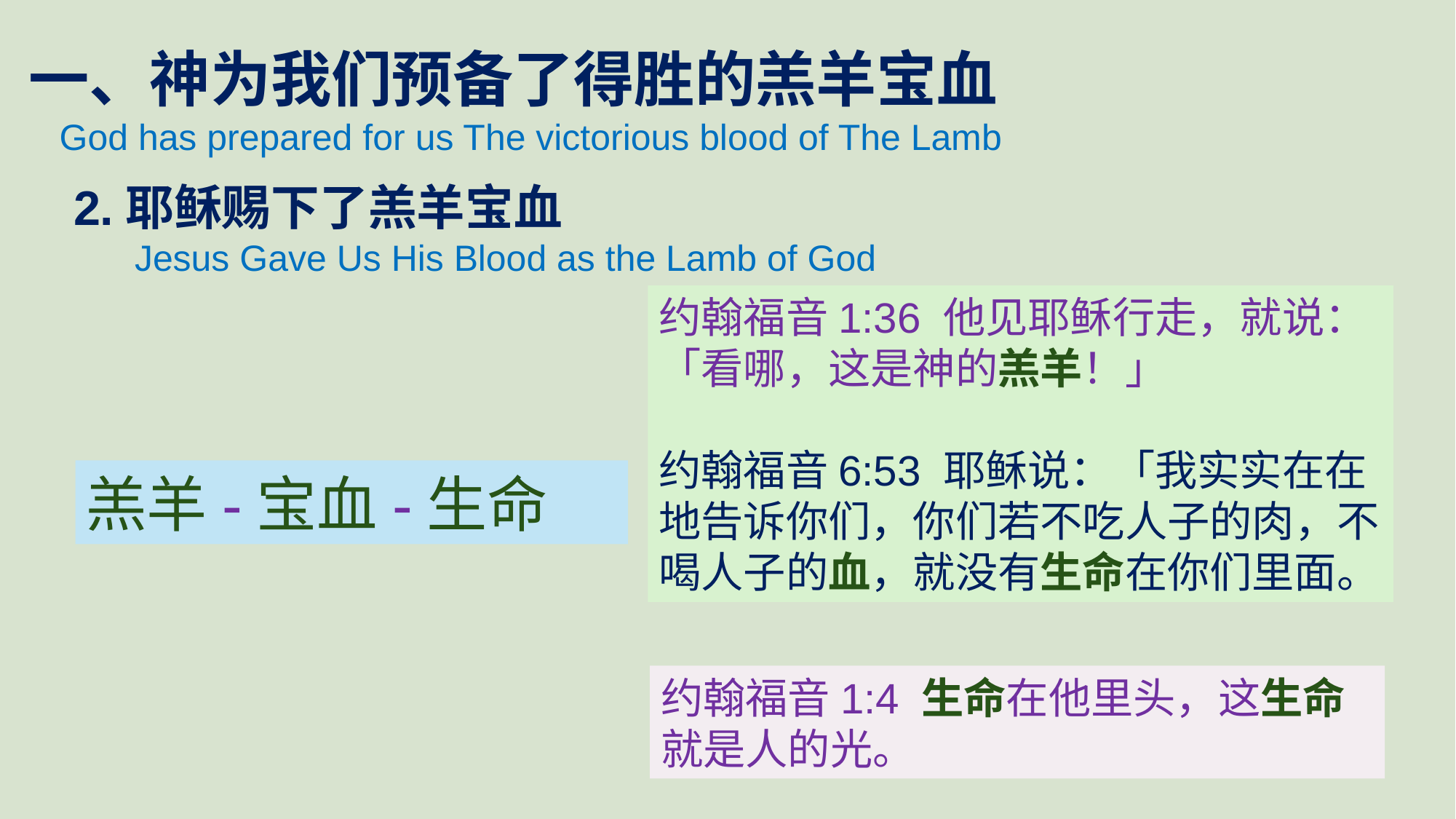

一、神为我们预备了得胜的羔羊宝血
   God has prepared for us The victorious blood of The Lamb
2.耶稣赐下了羔羊宝血
      Jesus Gave Us His Blood as the Lamb of God
约翰福音1:36 他见耶稣行走，就说：「看哪，这是神的羔羊！」

约翰福音6:53 耶稣说：「我实实在在地告诉你们，你们若不吃人子的肉，不喝人子的血，就没有生命在你们里面。
羔羊-宝血-生命
约翰福音1:4 生命在他里头，这生命就是人的光。